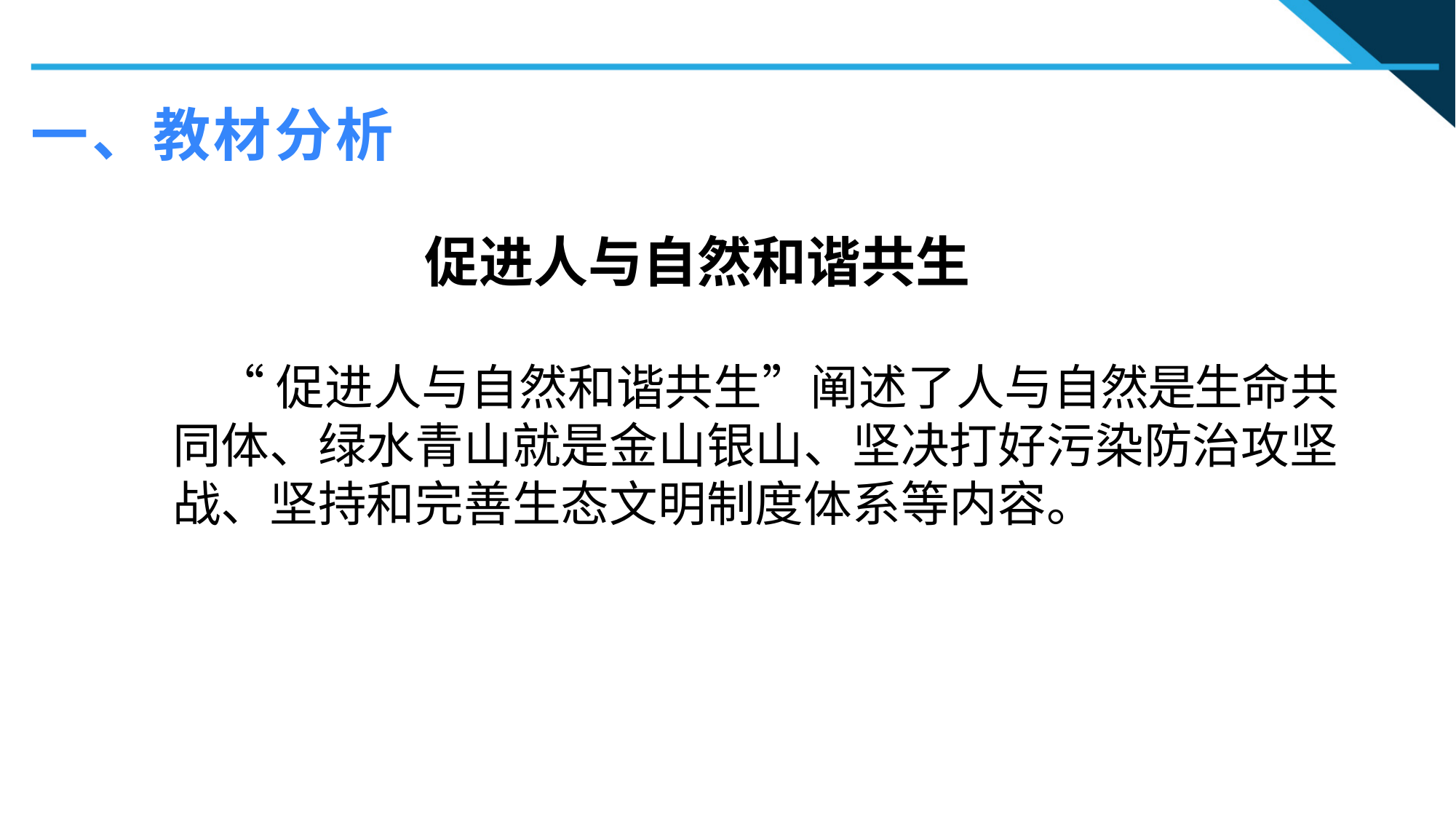

一、教材分析
促进人与自然和谐共生
    “促进人与自然和谐共生”阐述了人与自然是生命共同体、绿水青山就是金山银山、坚决打好污染防治攻坚战、坚持和完善生态文明制度体系等内容。